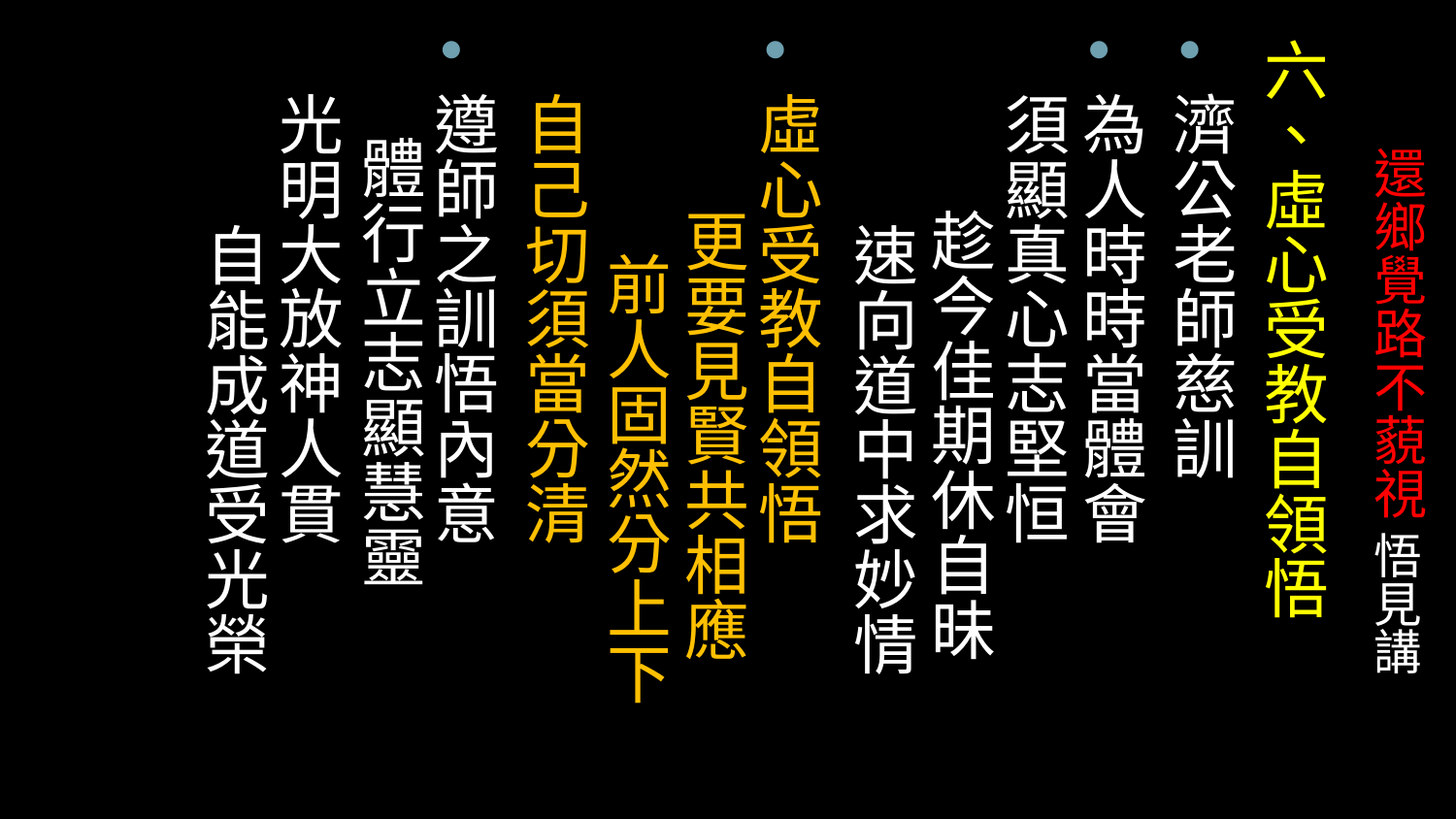

六、虛心受教自領悟
濟公老師慈訓
為人時時當體會
須顯真心志堅恒                         趁今佳期休自昧　              速向道中求妙情
虛心受教自領悟                         更要見賢共相應　                前人固然分上下
自己切須當分清
遵師之訓悟內意　                體行立志顯慧靈
光明大放神人貫　                      自能成道受光榮

# 還鄉覺路不藐視 悟見講